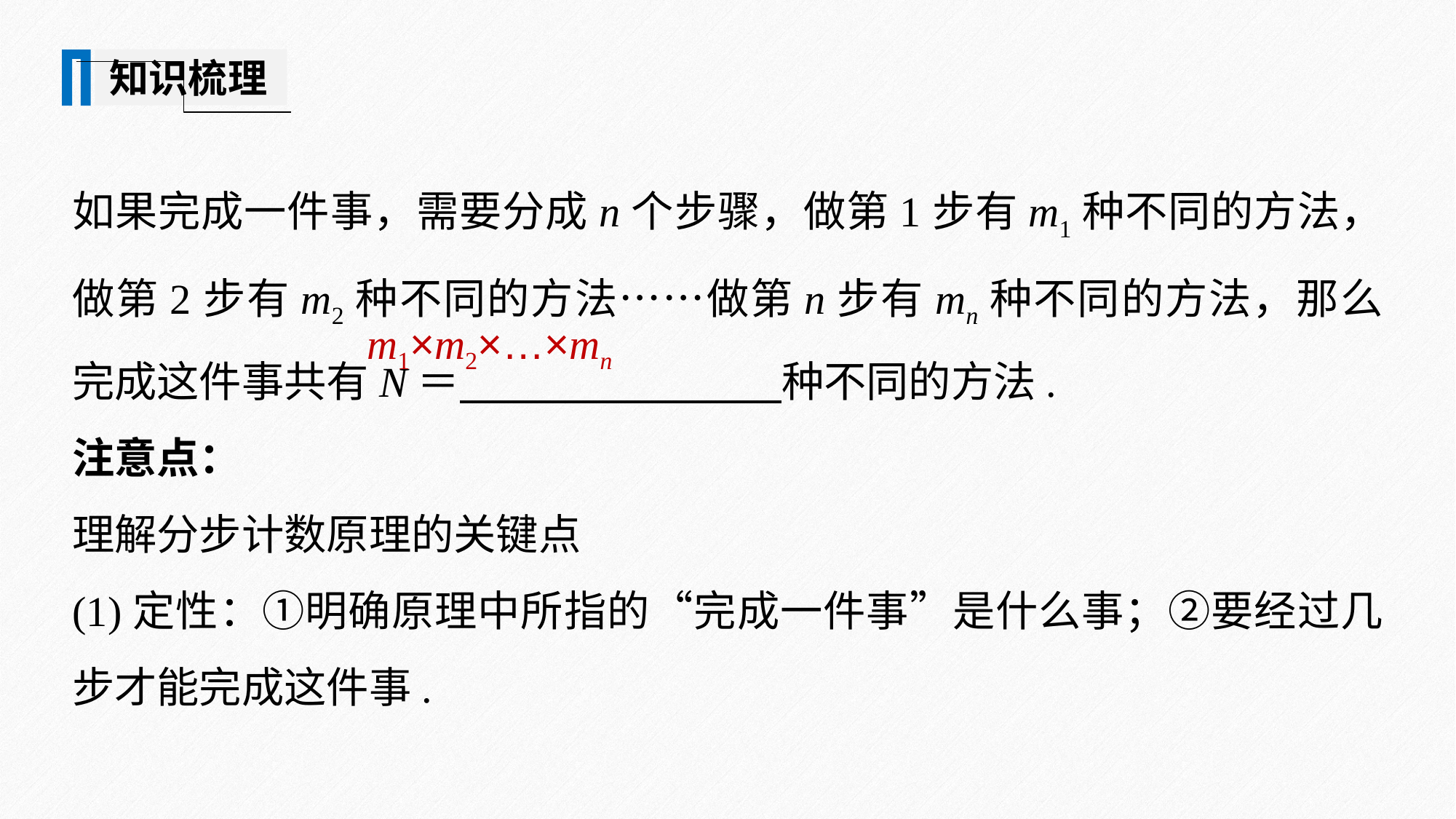

知识梳理

如果完成一件事，需要分成n个步骤，做第1步有m1种不同的方法，做第2步有m2种不同的方法……做第n步有mn种不同的方法，那么完成这件事共有N＝                                  种不同的方法.
注意点：
理解分步计数原理的关键点
(1)定性：①明确原理中所指的“完成一件事”是什么事；②要经过几步才能完成这件事.
m1×m2×…×mn